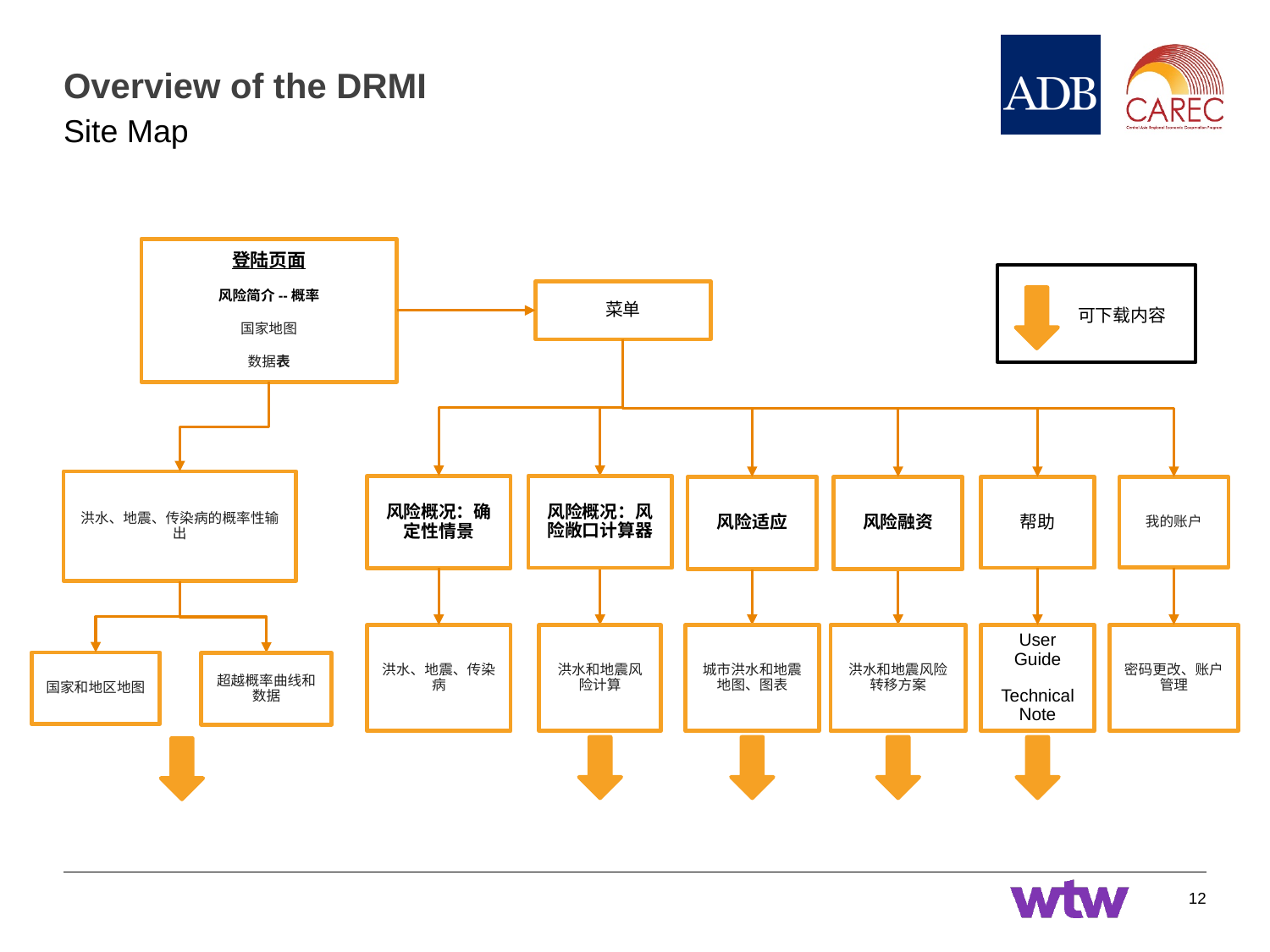

# Overview of the DRMI
Site Map
登陆页面
风险简介--概率
国家地图
数据表

菜单

可下载内容
洪水、地震、传染病的概率性输出
风险概况：确定性情景
风险概况：风险敞口计算器
风险适应
风险融资
帮助
我的账户
洪水和地震风险计算
User Guide
Technical Note
密码更改、账户管理
洪水、地震、传染病
城市洪水和地震地图、图表
洪水和地震风险转移方案
国家和地区地图
超越概率曲线和数据

12